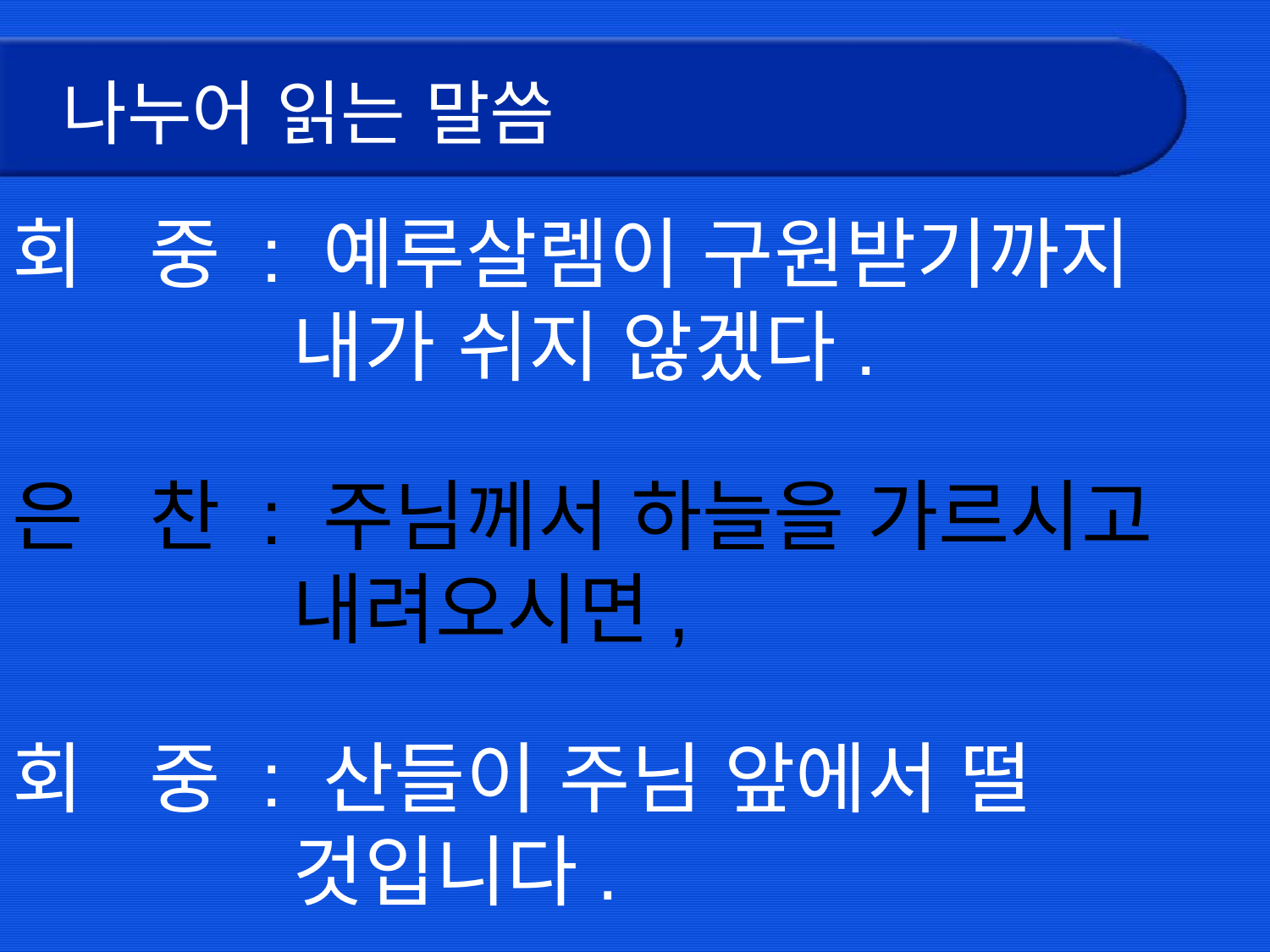

# 나누어 읽는 말씀
회   중 : 예루살렘이 구원받기까지
            내가 쉬지 않겠다.

은   찬 : 주님께서 하늘을 가르시고
            내려오시면,

회   중 : 산들이 주님 앞에서 떨
            것입니다.